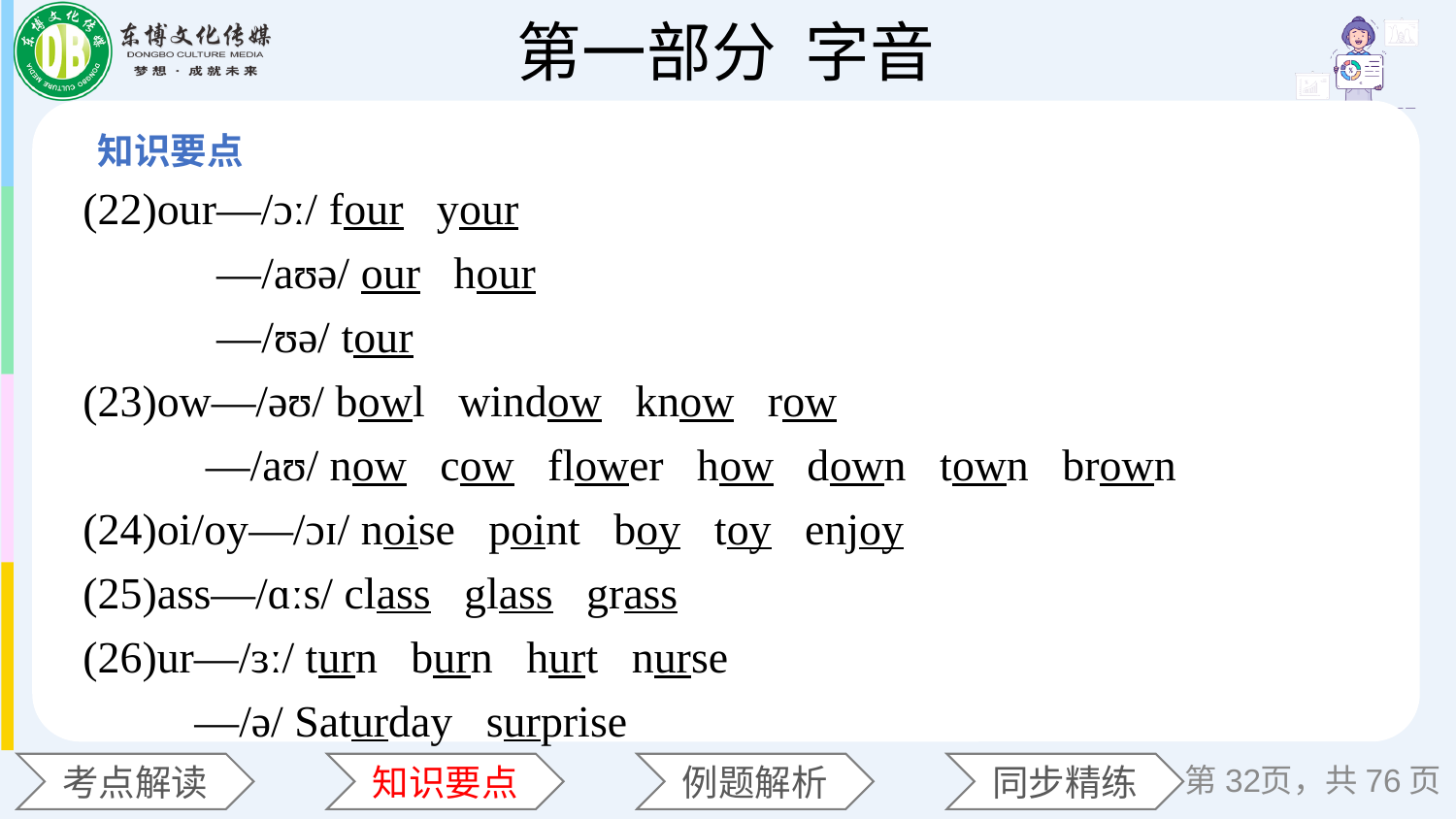

(22)our—/ɔː/ four   your
            —/aʊə/ our   hour
            —/ʊə/ tour
(23)ow—/əʊ/ bowl   window   know   row
           —/aʊ/ now   cow   flower   how   down   town   brown
(24)oi/oy—/ɔɪ/ noise   point   boy   toy   enjoy
(25)ass—/ɑːs/ class   glass   grass
(26)ur—/ɜː/ turn   burn   hurt   nurse
          —/ə/ Saturday   surprise
第32页，共76页